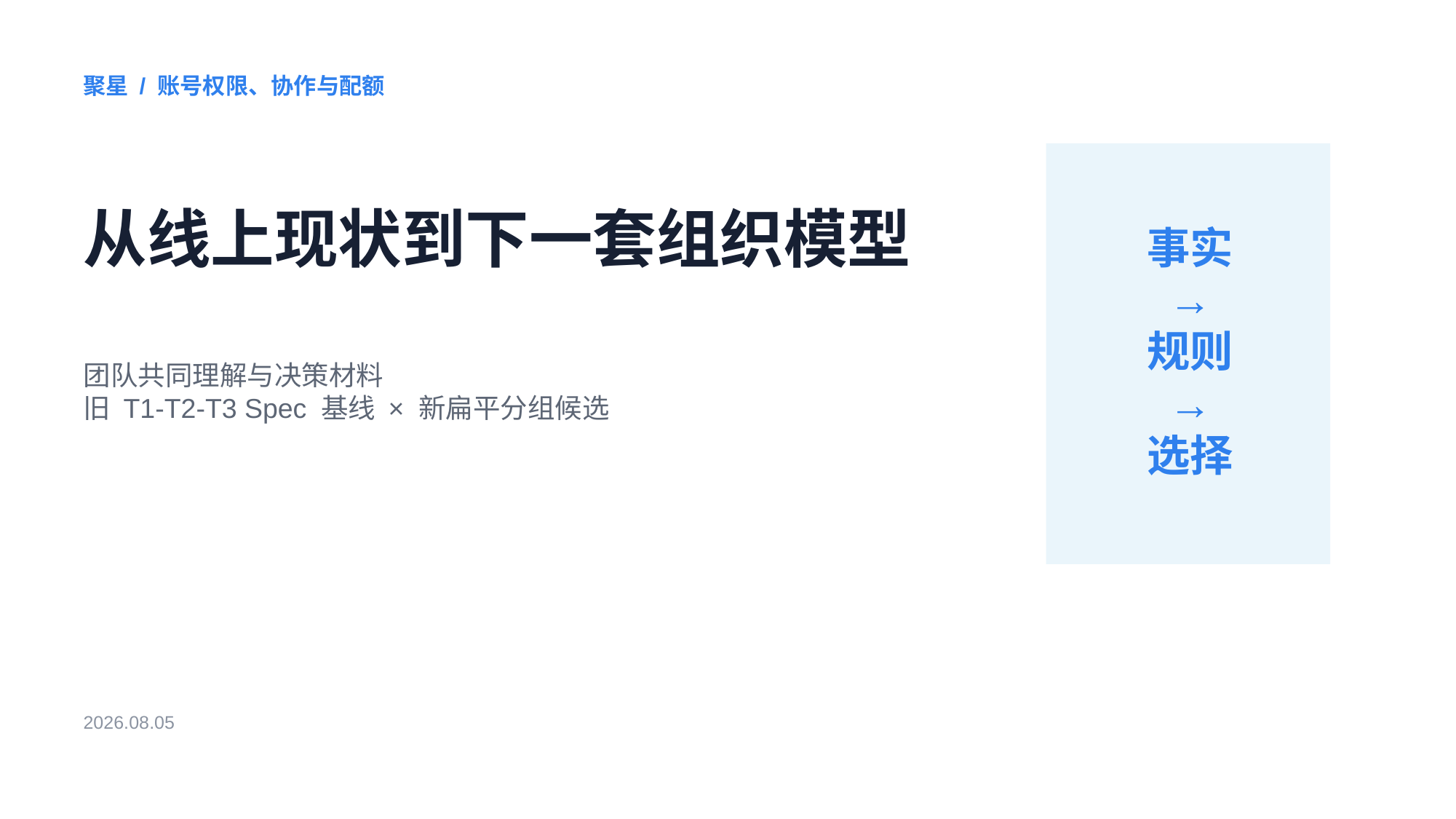

聚星 / 账号权限、协作与配额

从线上现状到下一套组织模型
事实
→
规则
→
选择
团队共同理解与决策材料
旧 T1-T2-T3 Spec 基线 × 新扁平分组候选
2026.08.05